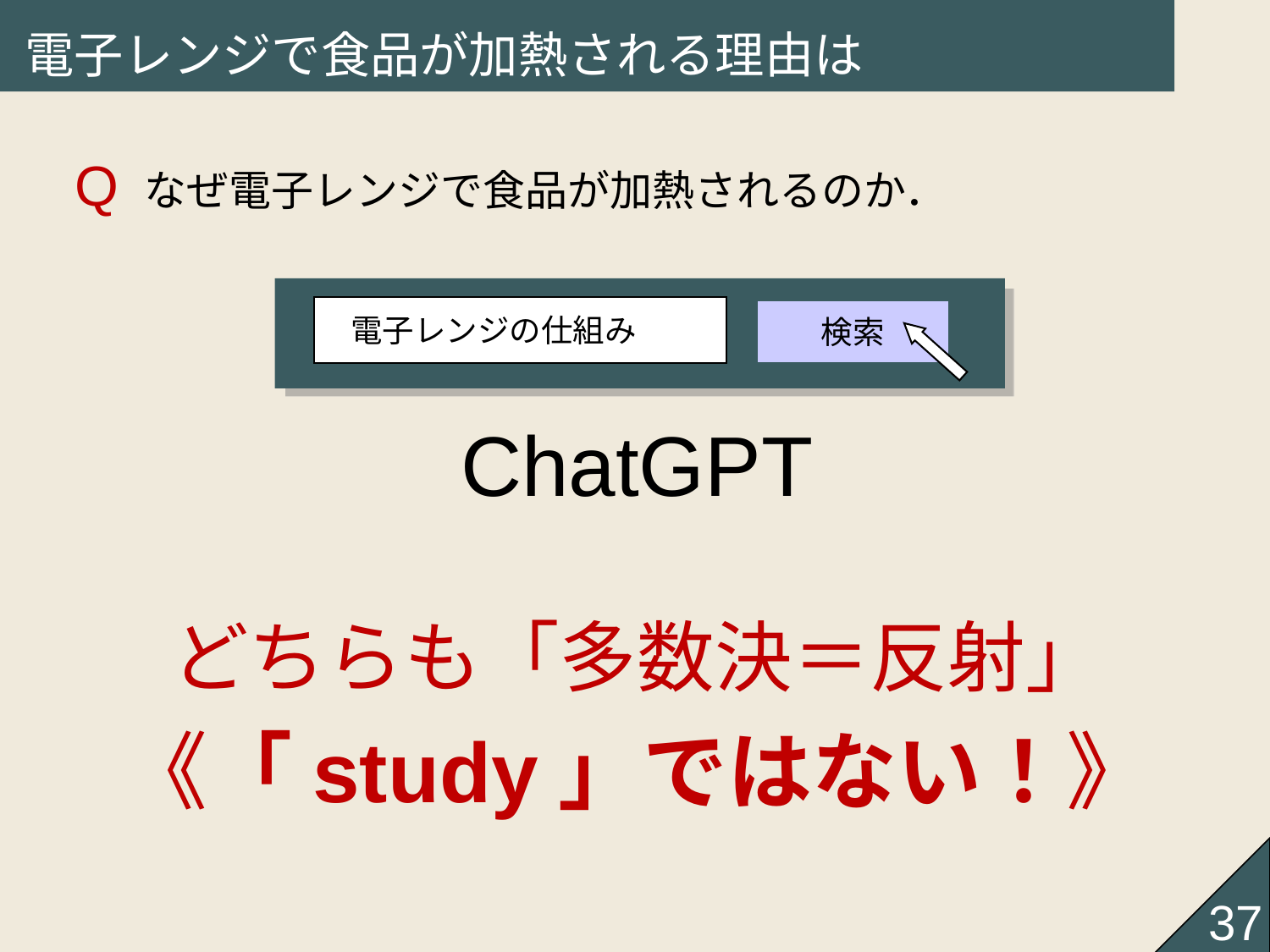

# 電子レンジで食品が加熱される理由は
Q	 なぜ電子レンジで食品が加熱されるのか．

ChatGPT

どちらも「多数決＝反射」
《「study」ではない！》

　電子レンジの仕組み
検索